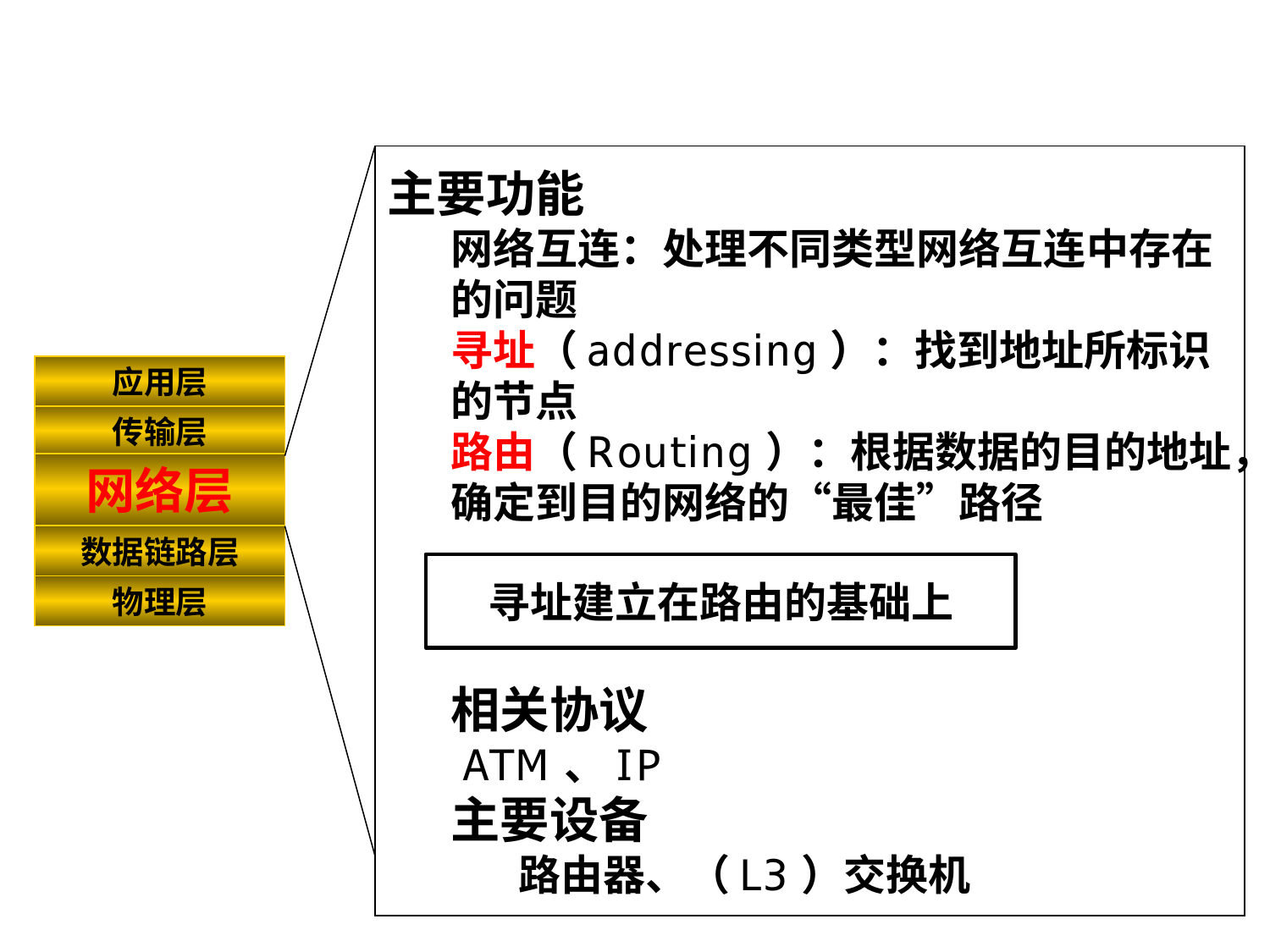

主要功能
网络互连：处理不同类型网络互连中存在的问题
寻址（addressing）：找到地址所标识的节点
路由（Routing）：根据数据的目的地址，确定到目的网络的“最佳”路径

相关协议
 ATM、IP
主要设备
      路由器、（L3）交换机
应用层
传输层
网络层
数据链路层

寻址建立在路由的基础上
物理层
2